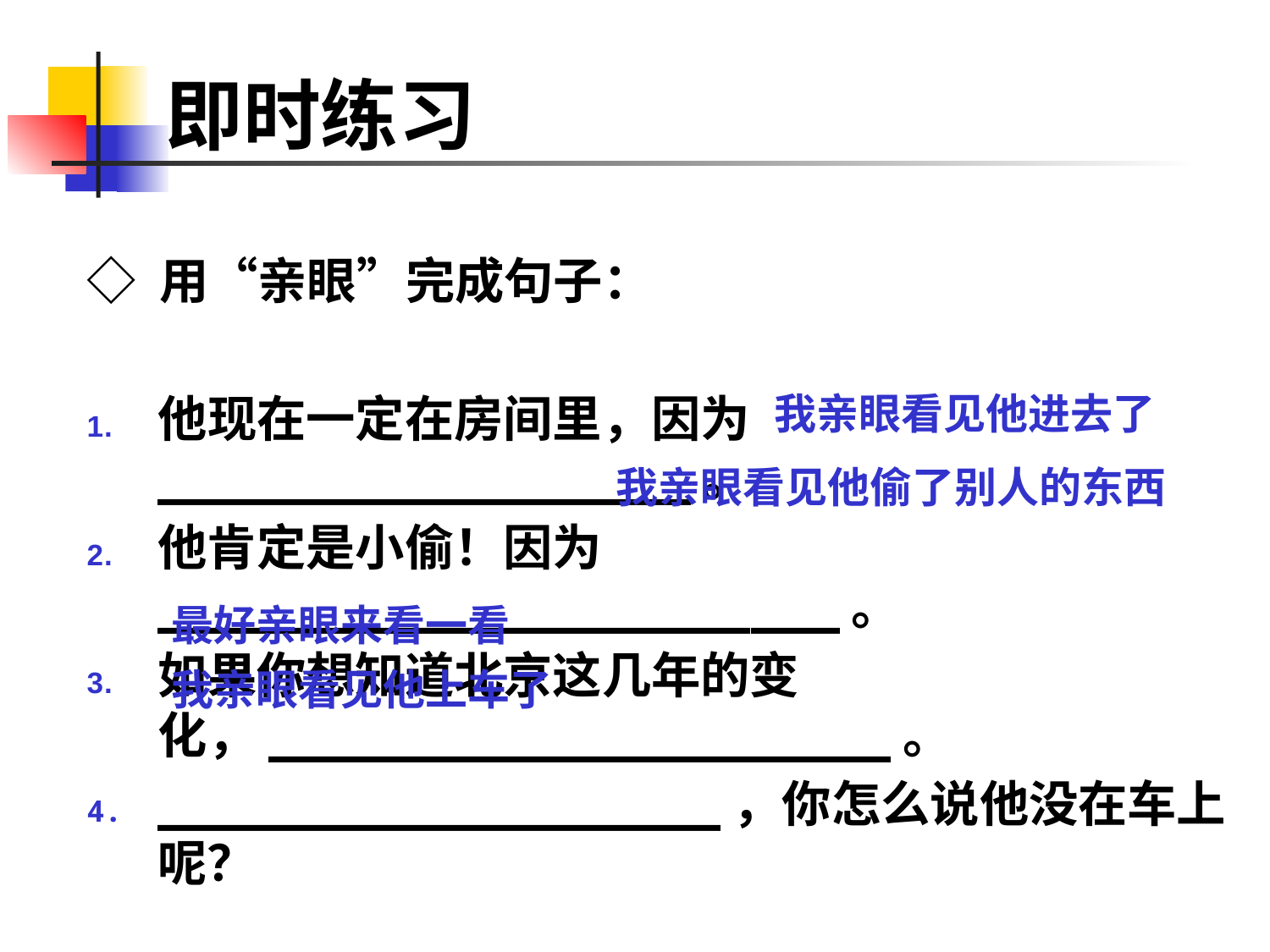

# 即时练习
◇ 用“亲眼”完成句子：

他现在一定在房间里，因为__________________。
他肯定是小偷！因为_______________________。
如果你想知道北京这几年的变化，_____________________。
___________________，你怎么说他没在车上呢？
我亲眼看见他进去了
我亲眼看见他偷了别人的东西
最好亲眼来看一看
我亲眼看见他上车了